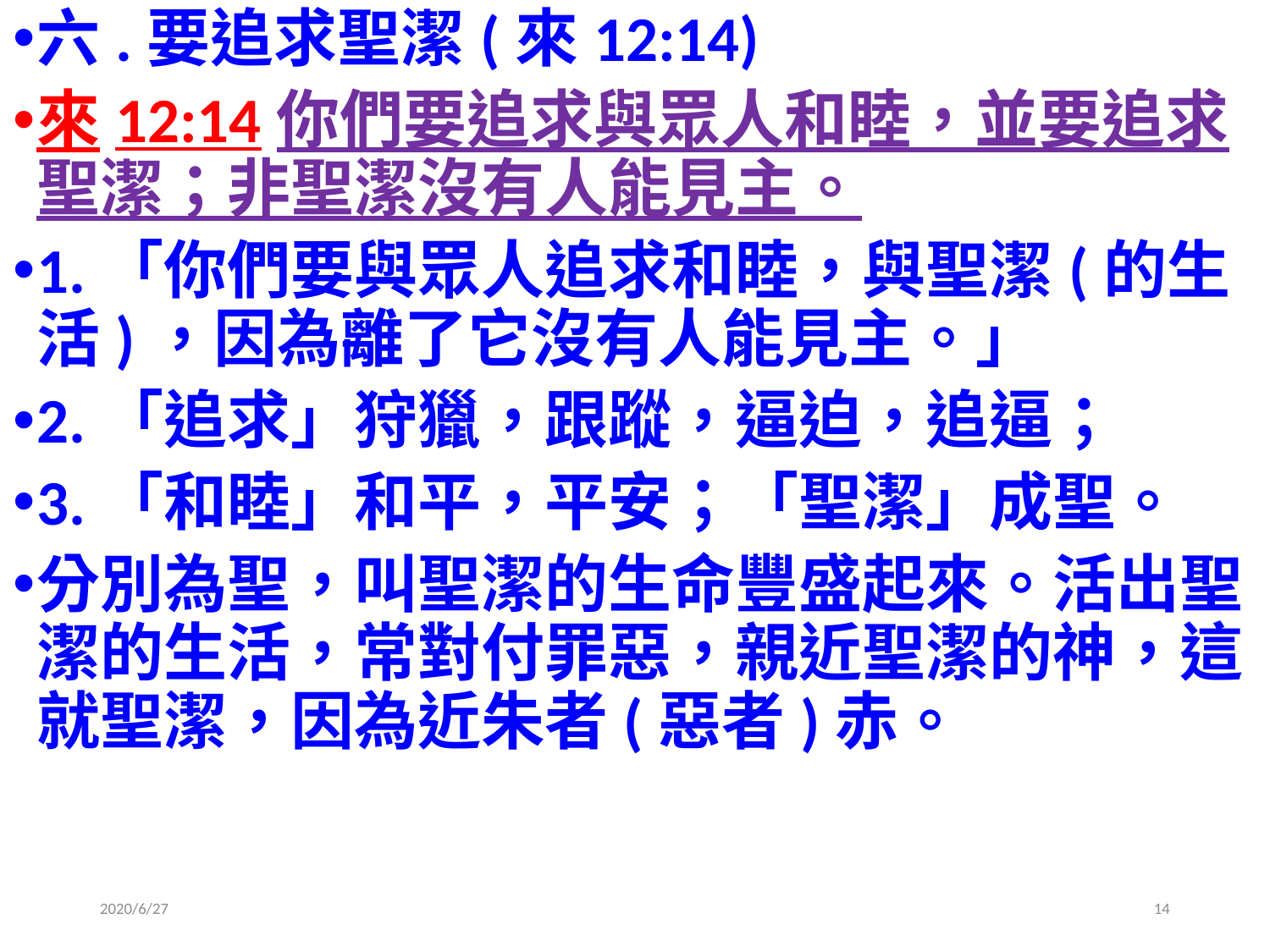

六.要追求聖潔(來12:14)
來12:14你們要追求與眾人和睦，並要追求聖潔；非聖潔沒有人能見主。
1.「你們要與眾人追求和睦，與聖潔(的生活)，因為離了它沒有人能見主。」
2.「追求」狩獵，跟蹤，逼迫，追逼；
3.「和睦」和平，平安；「聖潔」成聖。
分別為聖，叫聖潔的生命豐盛起來。活出聖潔的生活，常對付罪惡，親近聖潔的神，這就聖潔，因為近朱者(惡者)赤。

2020/6/27
14